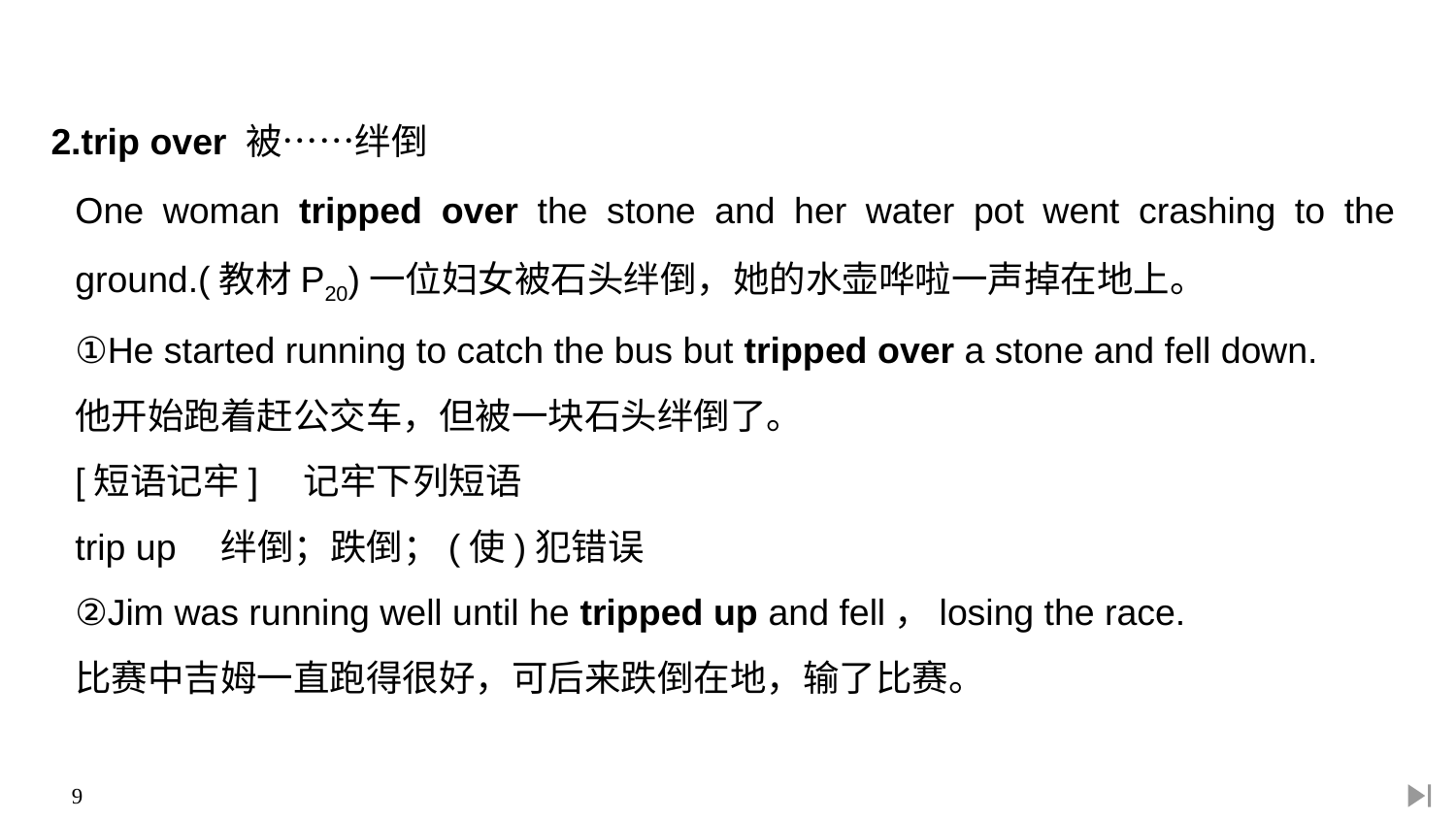

2.trip over 被……绊倒
One woman tripped over the stone and her water pot went crashing to the ground.(教材P20)一位妇女被石头绊倒，她的水壶哗啦一声掉在地上。
①He started running to catch the bus but tripped over a stone and fell down.
他开始跑着赶公交车，但被一块石头绊倒了。
[短语记牢]　记牢下列短语
trip up　绊倒；跌倒；(使)犯错误
②Jim was running well until he tripped up and fell，losing the race.
比赛中吉姆一直跑得很好，可后来跌倒在地，输了比赛。